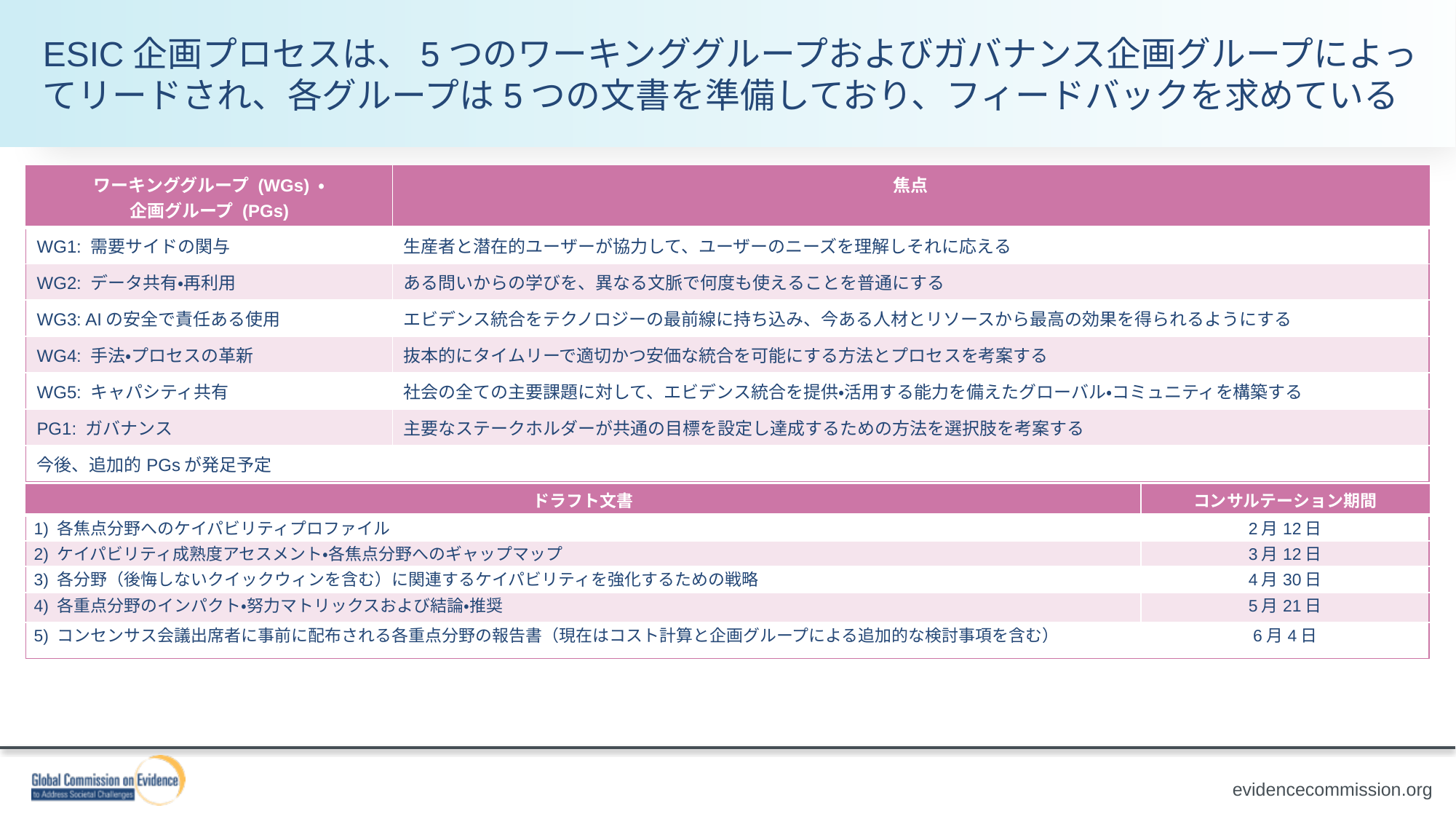

# ESIC企画プロセスは、5つのワーキンググループおよびガバナンス企画グループによってリードされ、各グループは5つの文書を準備しており、フィードバックを求めている
| ワーキンググループ (WGs) ・ 企画グループ (PGs) | 焦点 |
| --- | --- |
| WG1: 需要サイドの関与 | 生産者と潜在的ユーザーが協力して、ユーザーのニーズを理解しそれに応える |
| WG2: データ共有・再利用 | ある問いからの学びを、異なる文脈で何度も使えることを普通にする |
| WG3: AIの安全で責任ある使用 | エビデンス統合をテクノロジーの最前線に持ち込み、今ある人材とリソースから最高の効果を得られるようにする |
| WG4: 手法・プロセスの革新 | 抜本的にタイムリーで適切かつ安価な統合を可能にする方法とプロセスを考案する |
| WG5: キャパシティ共有 | 社会の全ての主要課題に対して、エビデンス統合を提供・活用する能力を備えたグローバル・コミュニティを構築する |
| PG1: ガバナンス | 主要なステークホルダーが共通の目標を設定し達成するための方法を選択肢を考案する |
| 今後、追加的PGsが発足予定 |  |

| ドラフト文書 | コンサルテーション期間 |
| --- | --- |
| 1) 各焦点分野へのケイパビリティプロファイル | 2月12日 |
| 2) ケイパビリティ成熟度アセスメント・各焦点分野へのギャップマップ | 3月12日 |
| 3) 各分野（後悔しないクイックウィンを含む）に関連するケイパビリティを強化するための戦略 | 4月30日 |
| 4) 各重点分野のインパクト・努力マトリックスおよび結論・推奨 | 5月21日 |
| 5) コンセンサス会議出席者に事前に配布される各重点分野の報告書（現在はコスト計算と企画グループによる追加的な検討事項を含む） | 6月4日 |